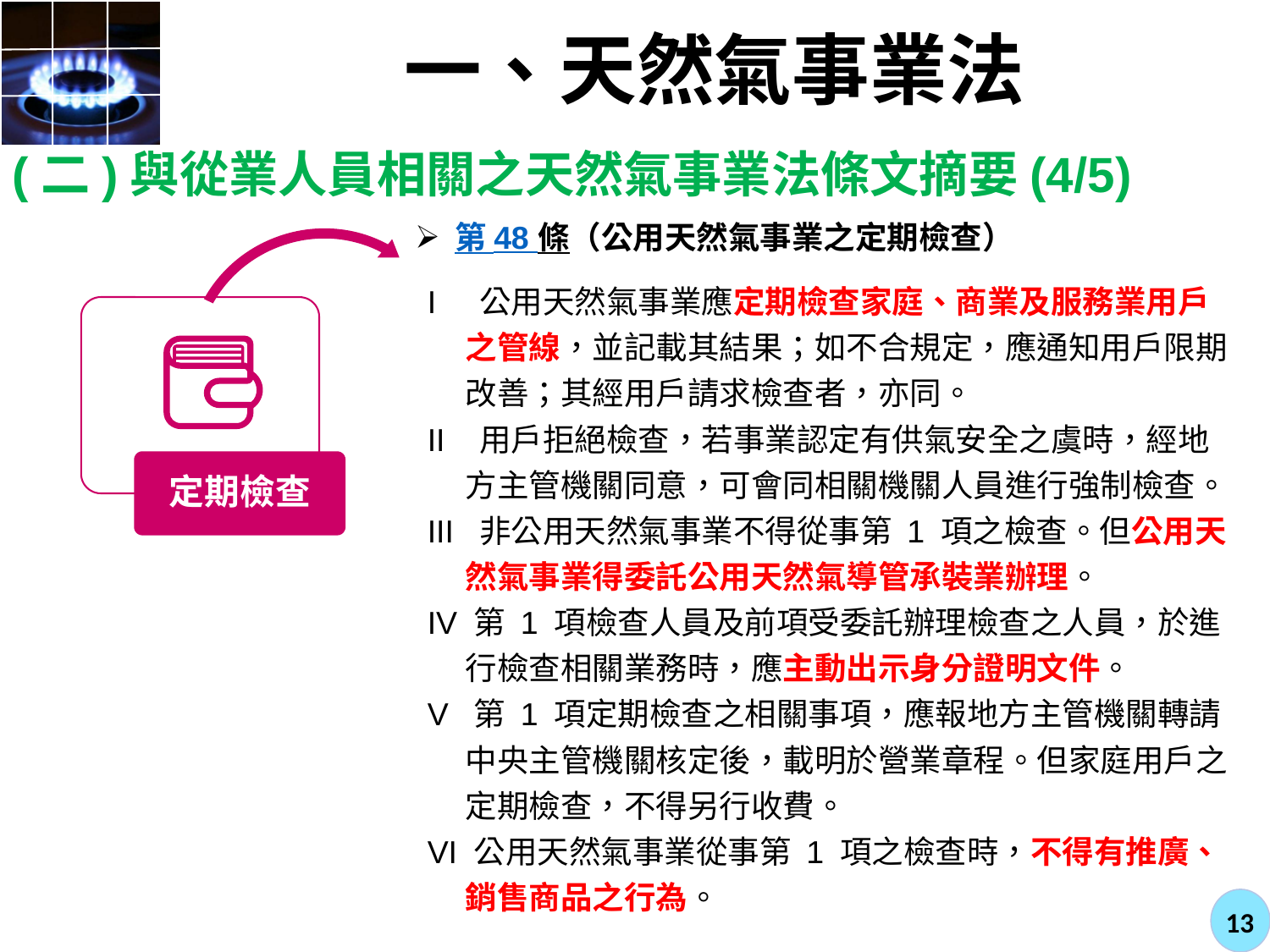

# 一、天然氣事業法
(二)與從業人員相關之天然氣事業法條文摘要(4/5)
第 48 條（公用天然氣事業之定期檢查）
I    公用天然氣事業應定期檢查家庭、商業及服務業用戶之管線，並記載其結果；如不合規定，應通知用戶限期改善；其經用戶請求檢查者，亦同。
II   用戶拒絕檢查，若事業認定有供氣安全之虞時，經地方主管機關同意，可會同相關機關人員進行強制檢查。
III  非公用天然氣事業不得從事第 1 項之檢查。但公用天然氣事業得委託公用天然氣導管承裝業辦理。
IV 第 1 項檢查人員及前項受委託辦理檢查之人員，於進行檢查相關業務時，應主動出示身分證明文件。
V  第 1 項定期檢查之相關事項，應報地方主管機關轉請中央主管機關核定後，載明於營業章程。但家庭用戶之定期檢查，不得另行收費。
VI 公用天然氣事業從事第 1 項之檢查時，不得有推廣、銷售商品之行為。

定期檢查
13